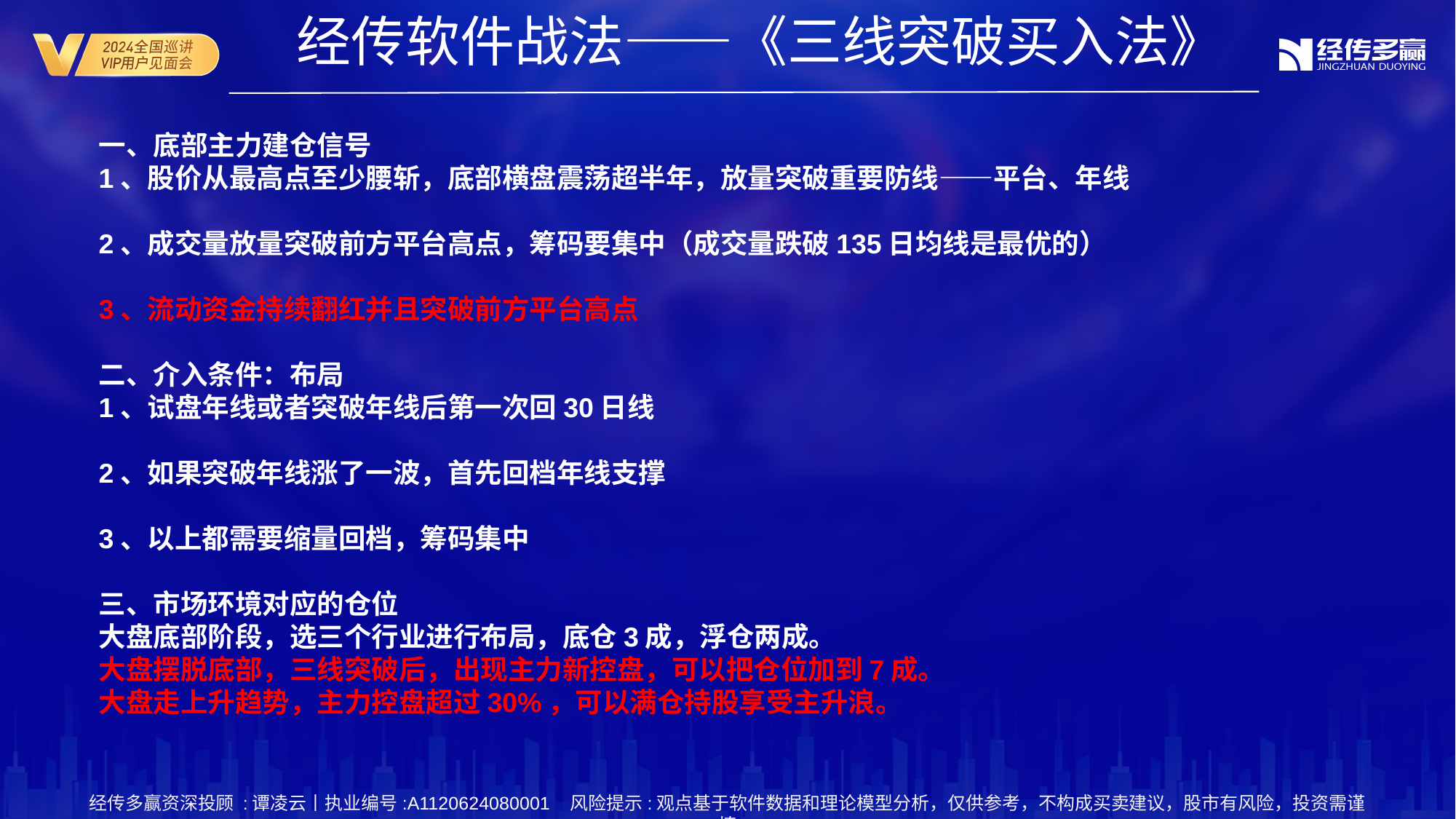

经传软件战法——《三线突破买入法》
一、底部主力建仓信号
1、股价从最高点至少腰斩，底部横盘震荡超半年，放量突破重要防线——平台、年线

2、成交量放量突破前方平台高点，筹码要集中（成交量跌破135日均线是最优的）

3、流动资金持续翻红并且突破前方平台高点

二、介入条件：布局
1、试盘年线或者突破年线后第一次回30日线

2、如果突破年线涨了一波，首先回档年线支撑

3、以上都需要缩量回档，筹码集中

三、市场环境对应的仓位
大盘底部阶段，选三个行业进行布局，底仓3成，浮仓两成。
大盘摆脱底部，三线突破后，出现主力新控盘，可以把仓位加到7成。
大盘走上升趋势，主力控盘超过30%，可以满仓持股享受主升浪。
经传多赢资深投顾 :谭凌云丨执业编号:A1120624080001   风险提示:观点基于软件数据和理论模型分析，仅供参考，不构成买卖建议，股市有风险，投资需谨慎